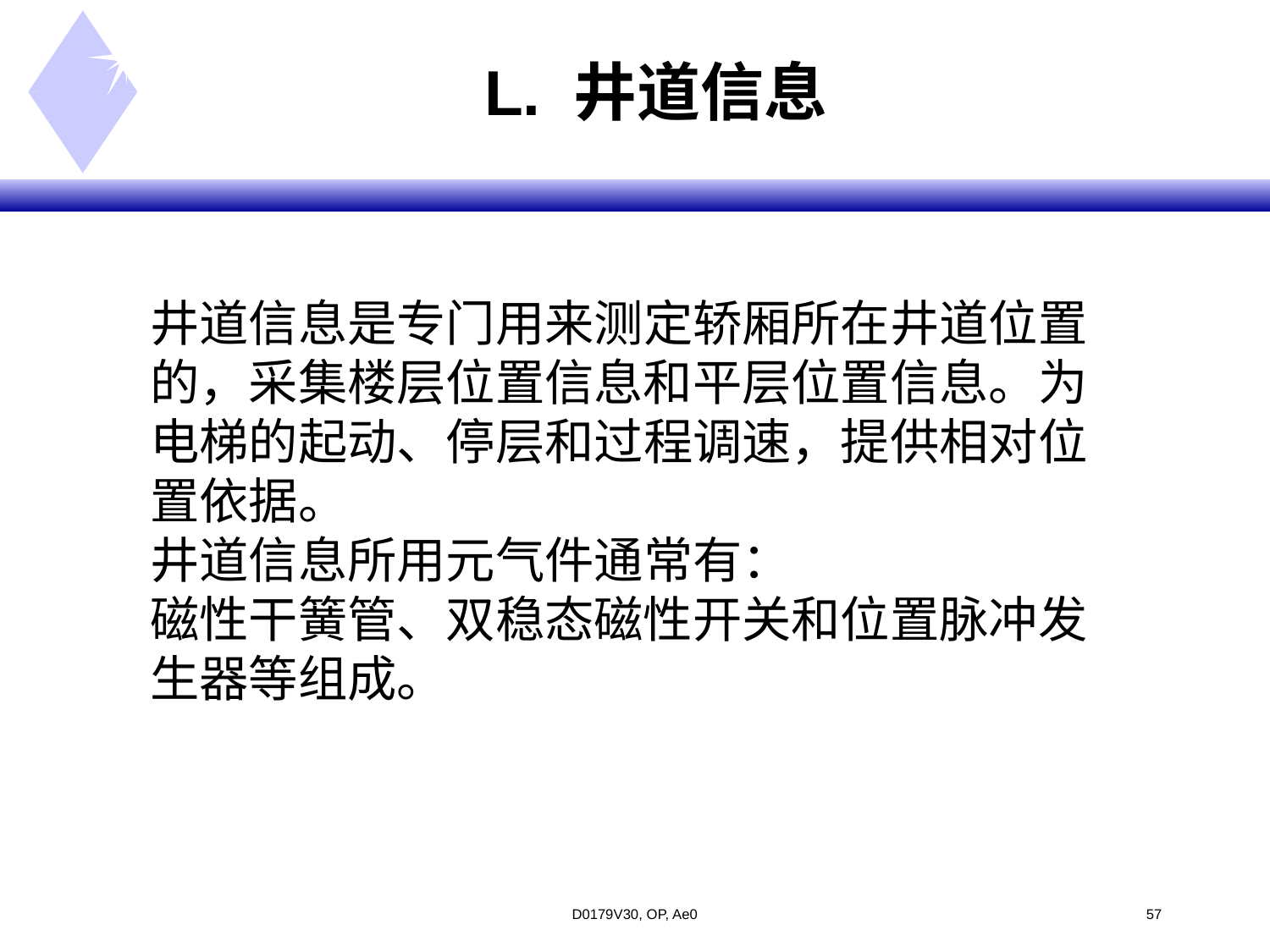

# L. 井道信息
井道信息是专门用来测定轿厢所在井道位置的，采集楼层位置信息和平层位置信息。为电梯的起动、停层和过程调速，提供相对位置依据。
井道信息所用元气件通常有：
磁性干簧管、双稳态磁性开关和位置脉冲发生器等组成。

D0179V30, OP, Ae0
57